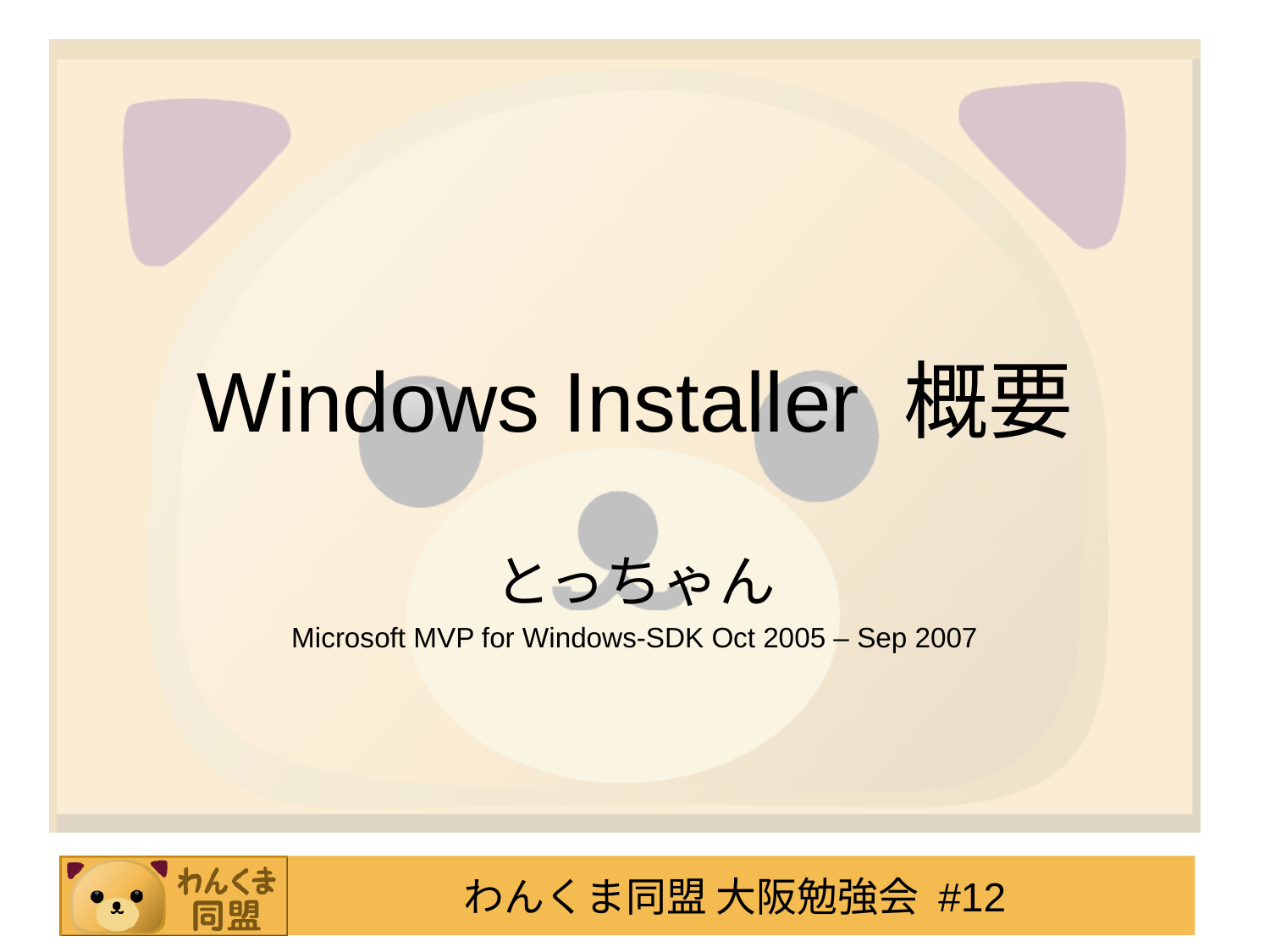

# Windows Installer 概要
とっちゃん
Microsoft MVP for Windows-SDK Oct 2005 – Sep 2007